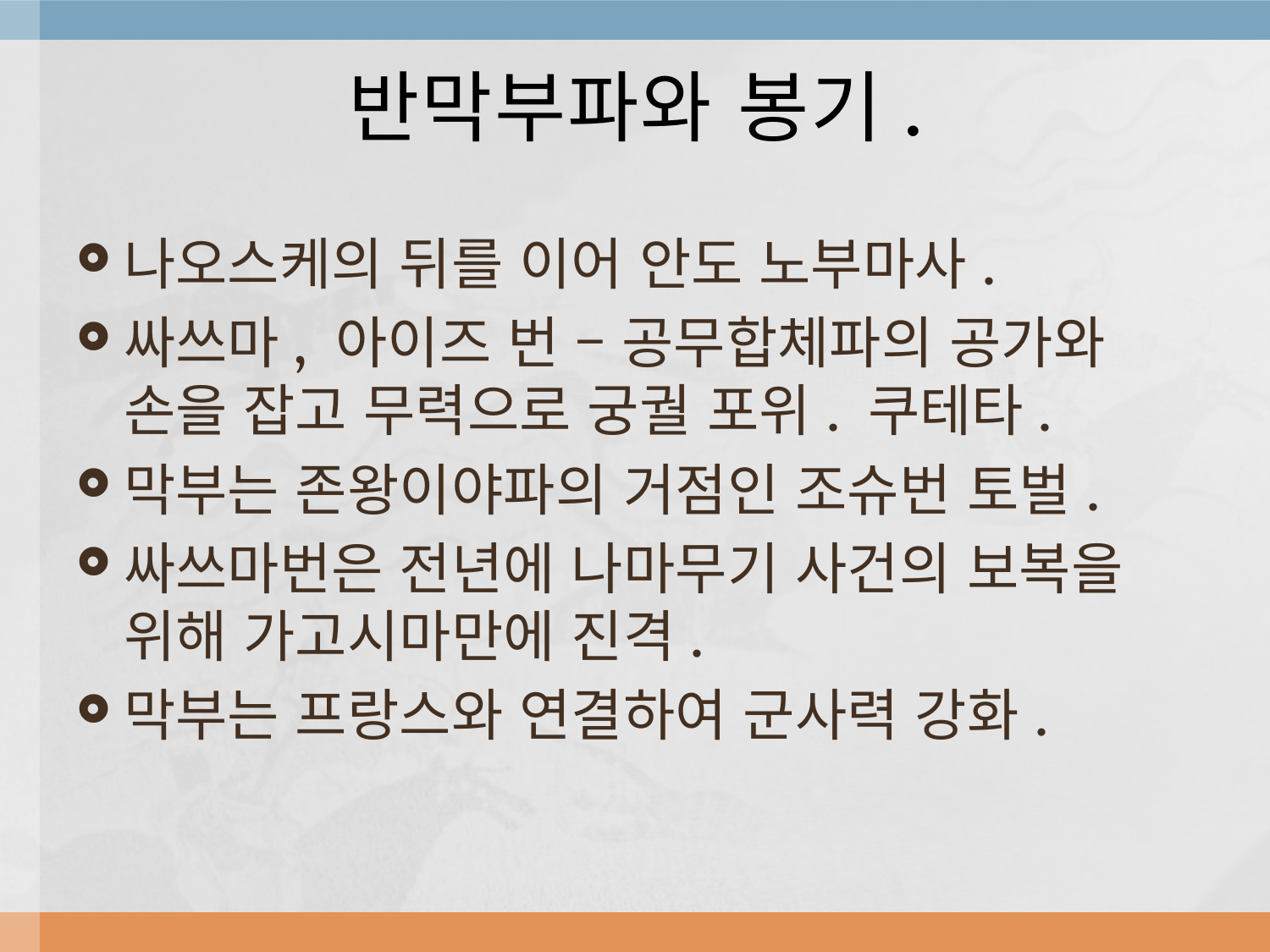

# 반막부파와 봉기.
나오스케의 뒤를 이어 안도 노부마사.
싸쓰마, 아이즈 번 – 공무합체파의 공가와 손을 잡고 무력으로 궁궐 포위. 쿠테타.
막부는 존왕이야파의 거점인 조슈번 토벌.
싸쓰마번은 전년에 나마무기 사건의 보복을 위해 가고시마만에 진격.
막부는 프랑스와 연결하여 군사력 강화.